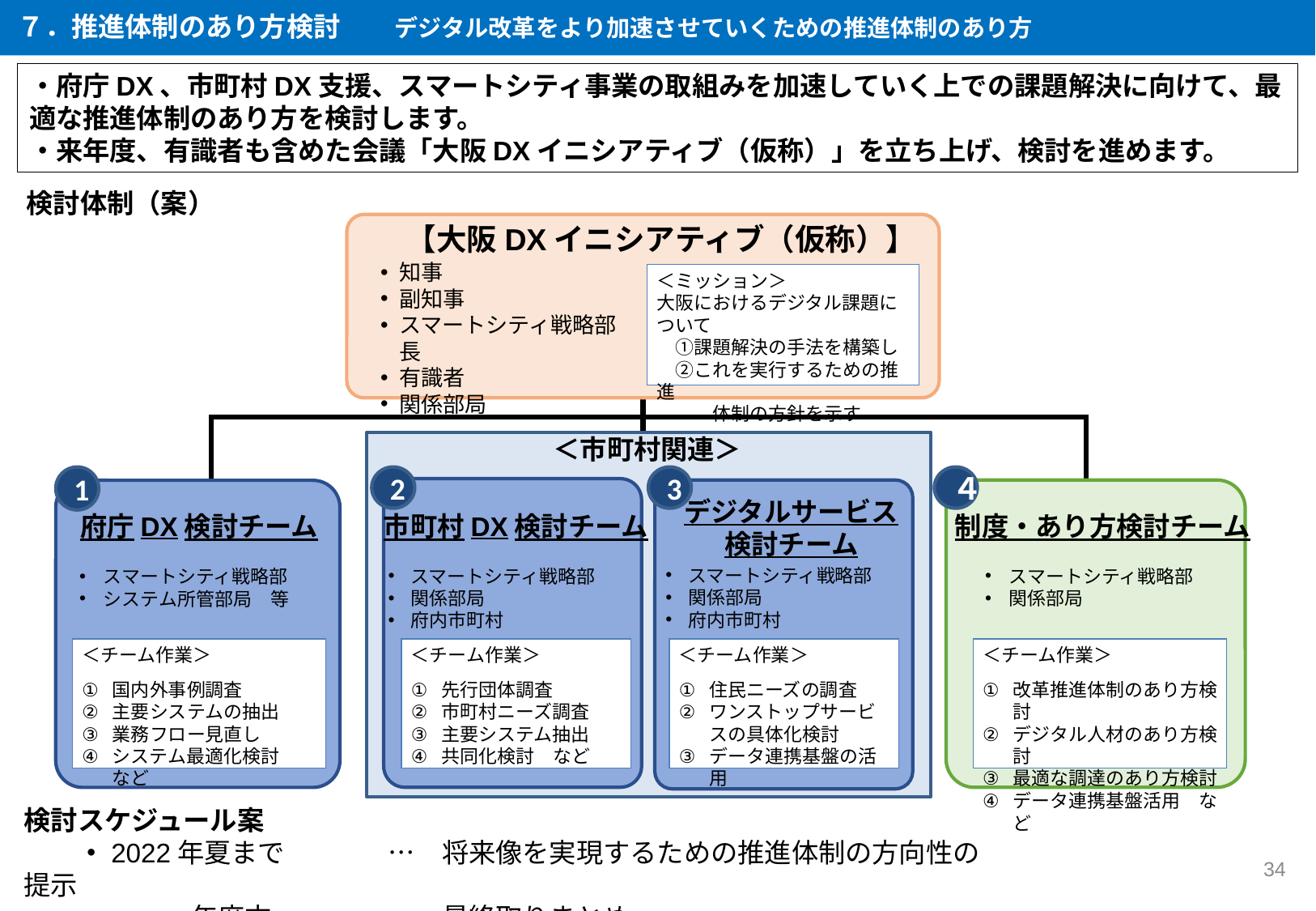

７．推進体制のあり方検討　　デジタル改革をより加速させていくための推進体制のあり方
・府庁DX、市町村DX支援、スマートシティ事業の取組みを加速していく上での課題解決に向けて、最適な推進体制のあり方を検討します。
・来年度、有識者も含めた会議「大阪DXイニシアティブ（仮称）」を立ち上げ、検討を進めます。

検討体制（案）

【大阪DXイニシアティブ（仮称）】
知事
副知事
スマートシティ戦略部長
有識者
関係部局
＜ミッション＞
大阪におけるデジタル課題について
　①課題解決の手法を構築し
　②これを実行するための推進
　　　体制の方針を示す
＜市町村関連＞

1
2
3
４

デジタルサービス
検討チーム
府庁DX検討チーム
市町村DX検討チーム
制度・あり方検討チーム
スマートシティ戦略部
関係部局
府内市町村
スマートシティ戦略部
関係部局
府内市町村
スマートシティ戦略部
関係部局
スマートシティ戦略部
システム所管部局　等
＜チーム作業＞

国内外事例調査
主要システムの抽出
業務フロー見直し
システム最適化検討　など
＜チーム作業＞

先行団体調査
市町村ニーズ調査
主要システム抽出
共同化検討　など
＜チーム作業＞

住民ニーズの調査
ワンストップサービスの具体化検討
データ連携基盤の活用
＜チーム作業＞

改革推進体制のあり方検討
デジタル人材のあり方検討
最適な調達のあり方検討
データ連携基盤活用　など

検討スケジュール案
　　・2022年夏まで	…　将来像を実現するための推進体制の方向性の提示
　　・　　　 年度末	…　最終取りまとめ
34